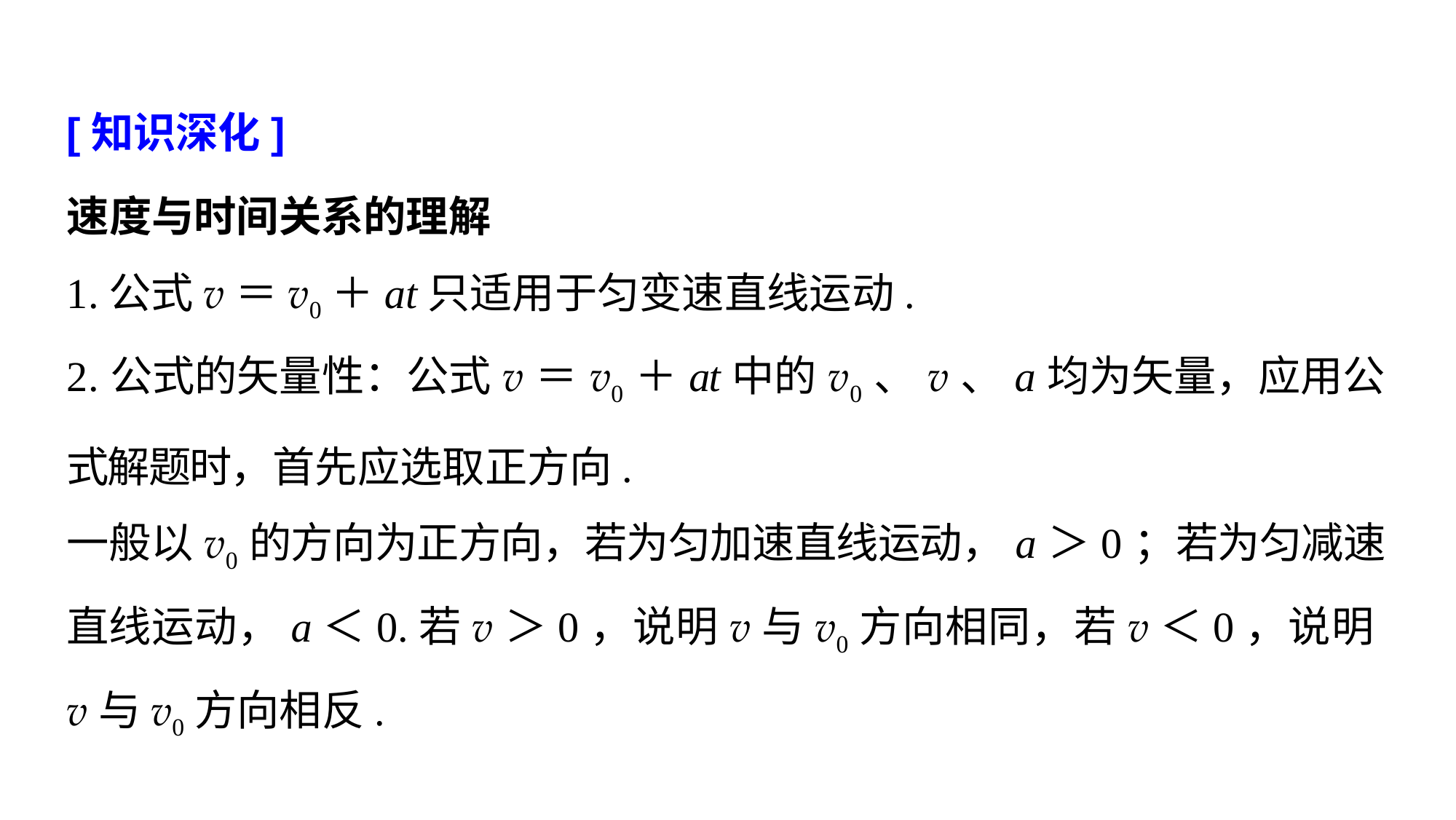

[知识深化]
速度与时间关系的理解
1.公式v＝v0＋at只适用于匀变速直线运动.
2.公式的矢量性：公式v＝v0＋at中的v0、v、a均为矢量，应用公式解题时，首先应选取正方向.
一般以v0的方向为正方向，若为匀加速直线运动，a＞0；若为匀减速直线运动，a＜0.若v＞0，说明v与v0方向相同，若v＜0，说明v与v0方向相反.